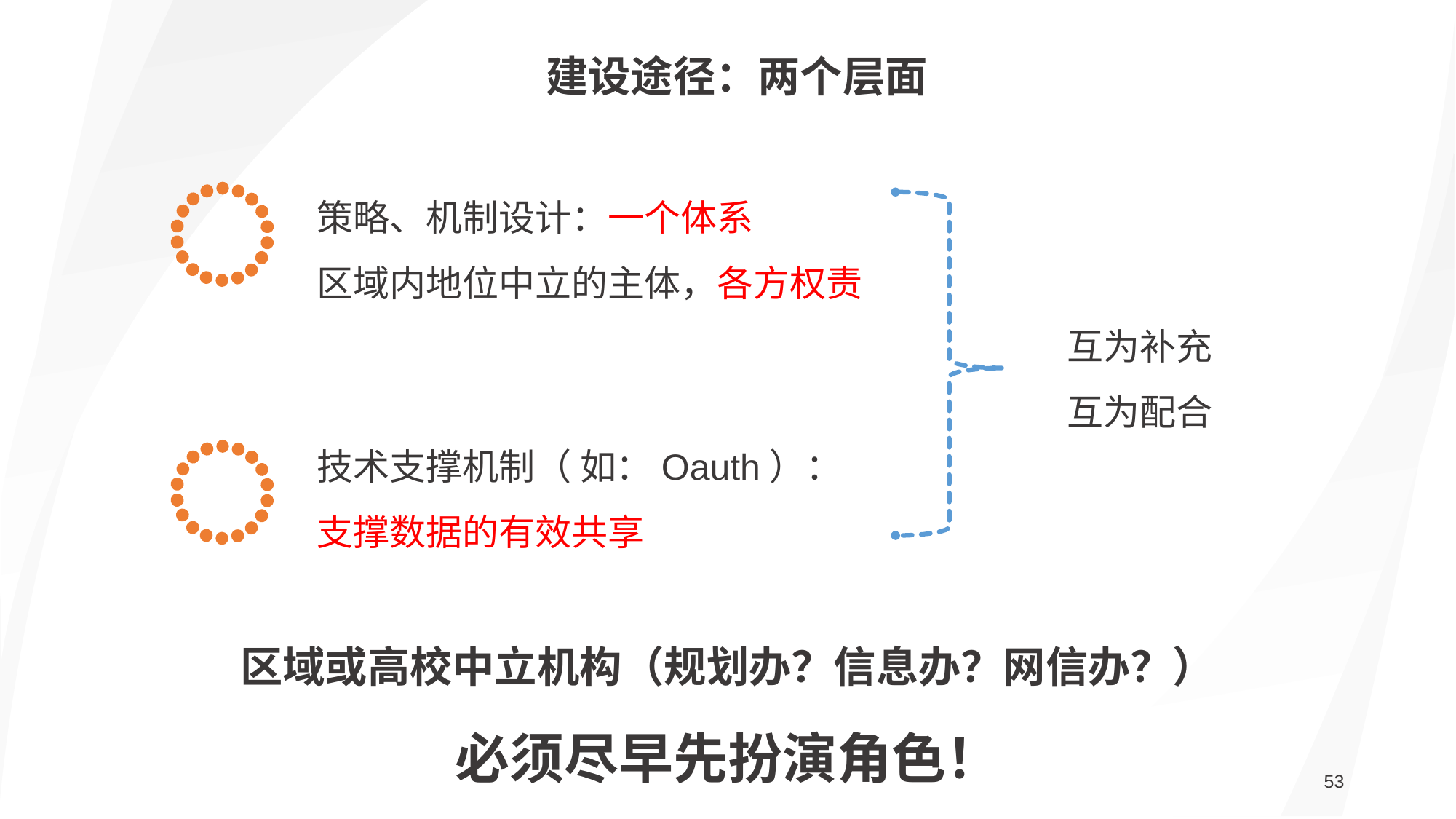

建设途径：两个层面
策略、机制设计：一个体系
区域内地位中立的主体，各方权责

互为补充
互为配合

技术支撑机制（ 如：Oauth）：
支撑数据的有效共享

区域或高校中立机构（规划办？信息办？网信办？）
必须尽早先扮演角色！
53